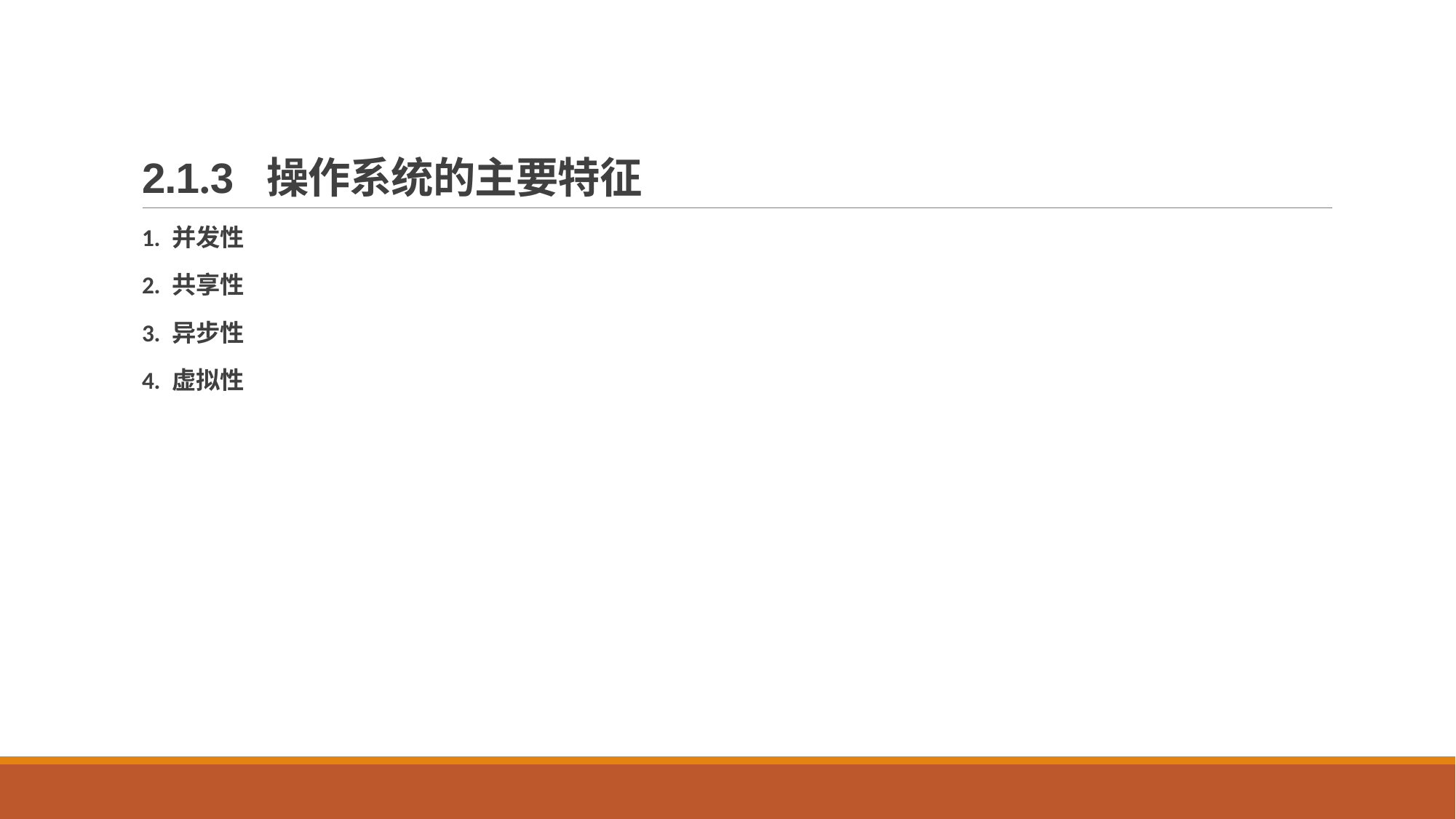

# 2.1.3  操作系统的主要特征
1. 并发性
2. 共享性
3. 异步性
4. 虚拟性